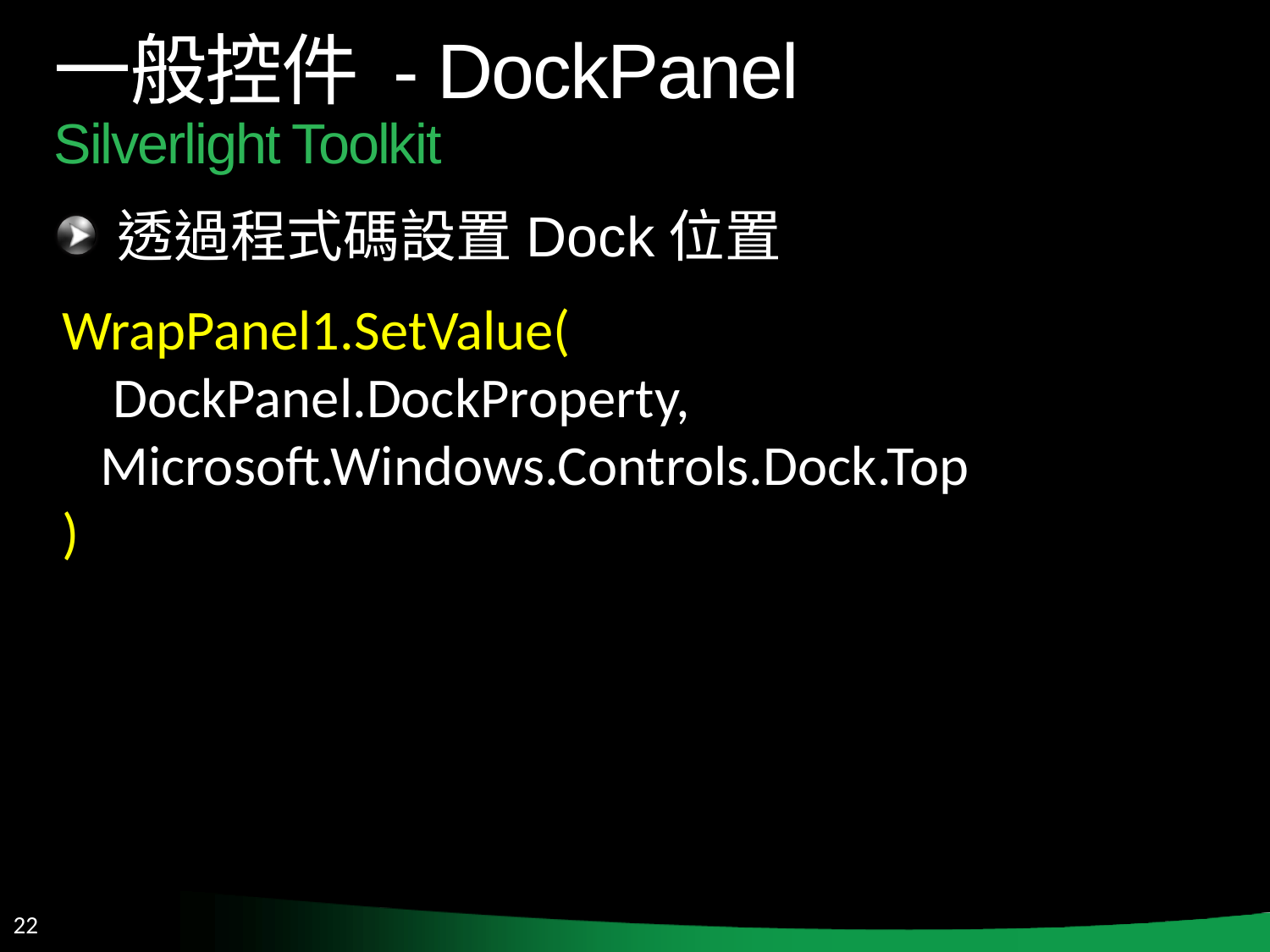

# 一般控件 - DockPanel Silverlight Toolkit
透過程式碼設置Dock位置
WrapPanel1.SetValue(
    DockPanel.DockProperty,
   Microsoft.Windows.Controls.Dock.Top
)